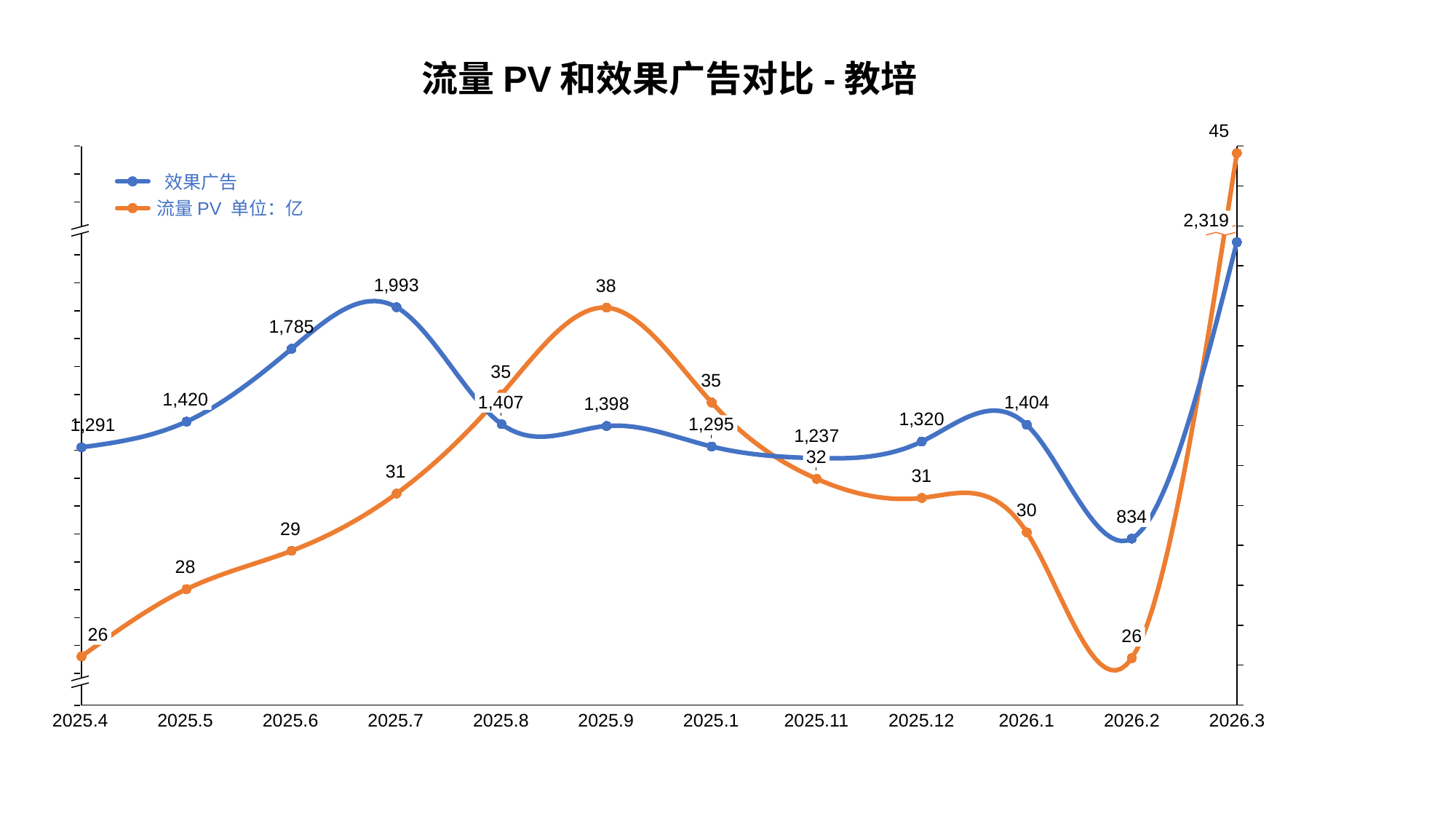

流量PV和效果广告对比-教培

### Chart

| Category |  |  |
|---|---|---|
45
 效果广告

流量PV 单位：亿

2,319

38
35
35
1,420
1,407
1,295
32
31
31
30
834
29
28
26
26

2025.4
2025.5
2025.6
2025.7
2025.8
2025.9
2025.1
2025.11
2025.12
2026.1
2026.2
2026.3